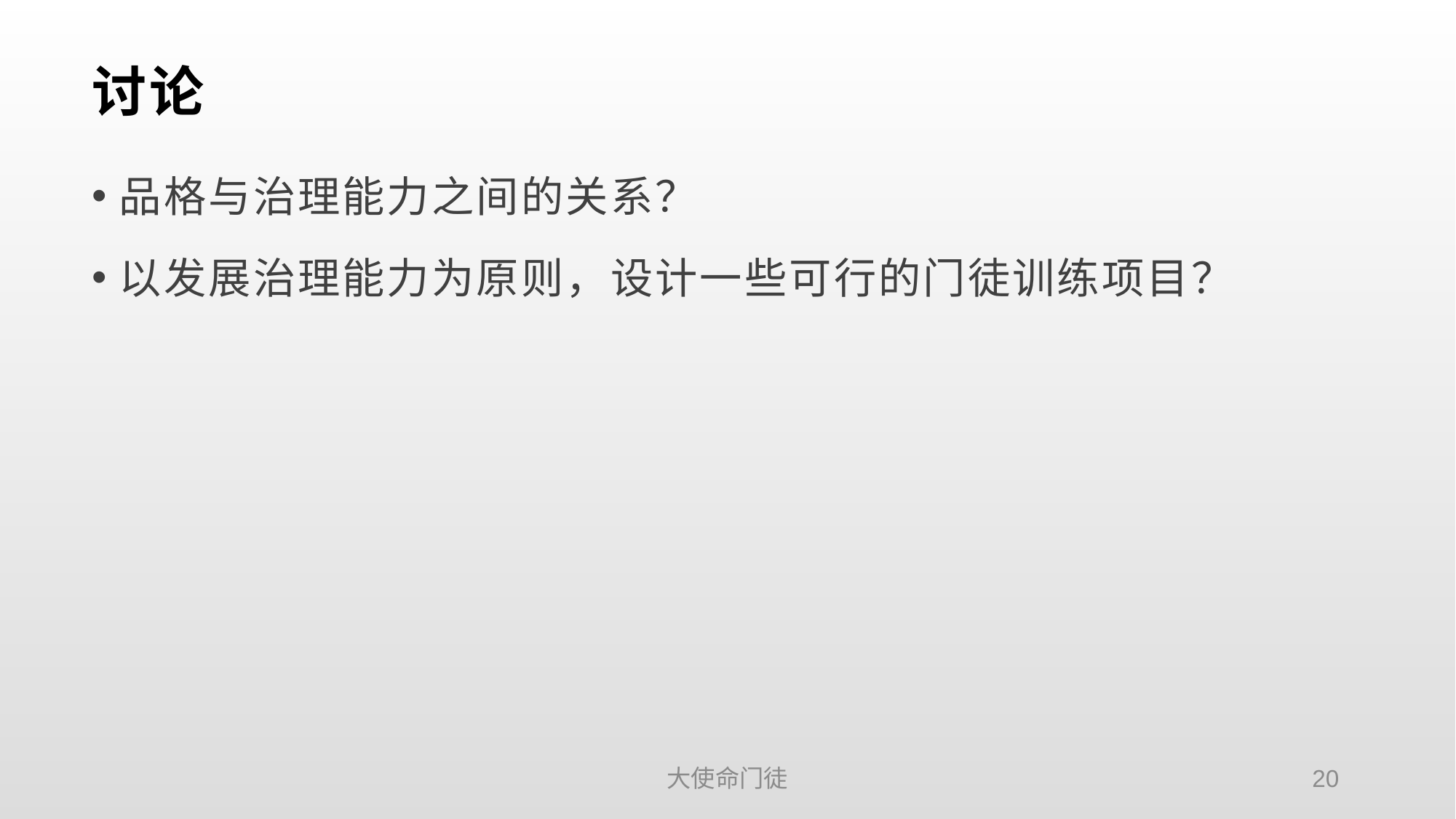

# 讨论
品格与治理能力之间的关系？
以发展治理能力为原则，设计一些可行的门徒训练项目？

大使命门徒
20